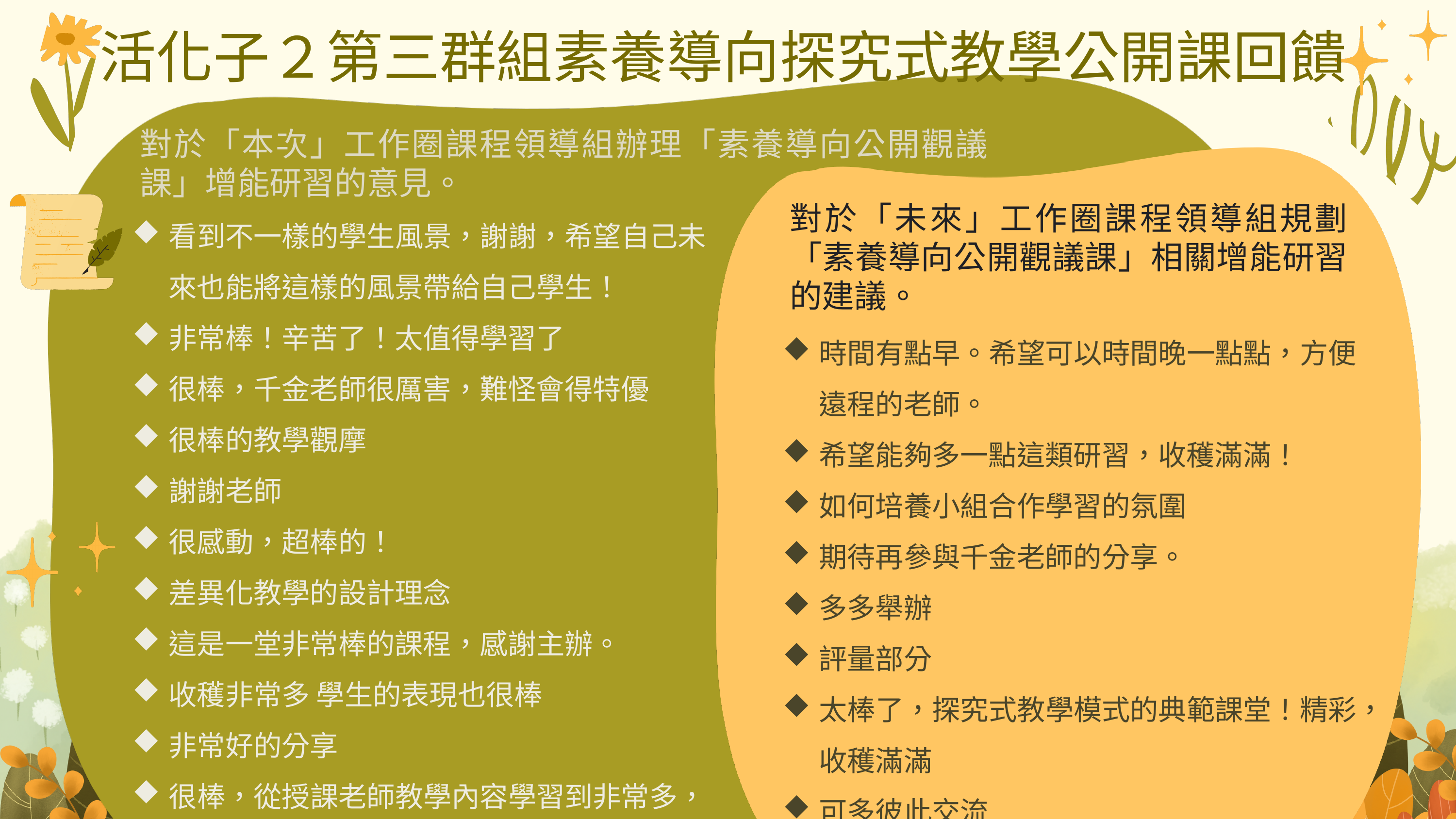

活化子２第三群組素養導向探究式教學公開課回饋

對於「本次」工作圈課程領導組辦理「素養導向公開觀議課」增能研習的意見。

對於「未來」工作圈課程領導組規劃「素養導向公開觀議課」相關增能研習的建議。

看到不一樣的學生風景，謝謝，希望自己未來也能將這樣的風景帶給自己學生！
非常棒！辛苦了！太值得學習了
很棒，千金老師很厲害，難怪會得特優
很棒的教學觀摩
謝謝老師
很感動，超棒的！
差異化教學的設計理念
這是一堂非常棒的課程，感謝主辦。
收穫非常多 學生的表現也很棒
非常好的分享
很棒，從授課老師教學內容學習到非常多，回校後會好好吸收消化再融入自己的課程中。
學習很多
看到素養導向課程
時間有點早。希望可以時間晚一點點，方便遠程的老師。
希望能夠多一點這類研習，收穫滿滿！
如何培養小組合作學習的氛圍
期待再參與千金老師的分享。
多多舉辦
評量部分
太棒了，探究式教學模式的典範課堂！精彩，收穫滿滿
可多彼此交流